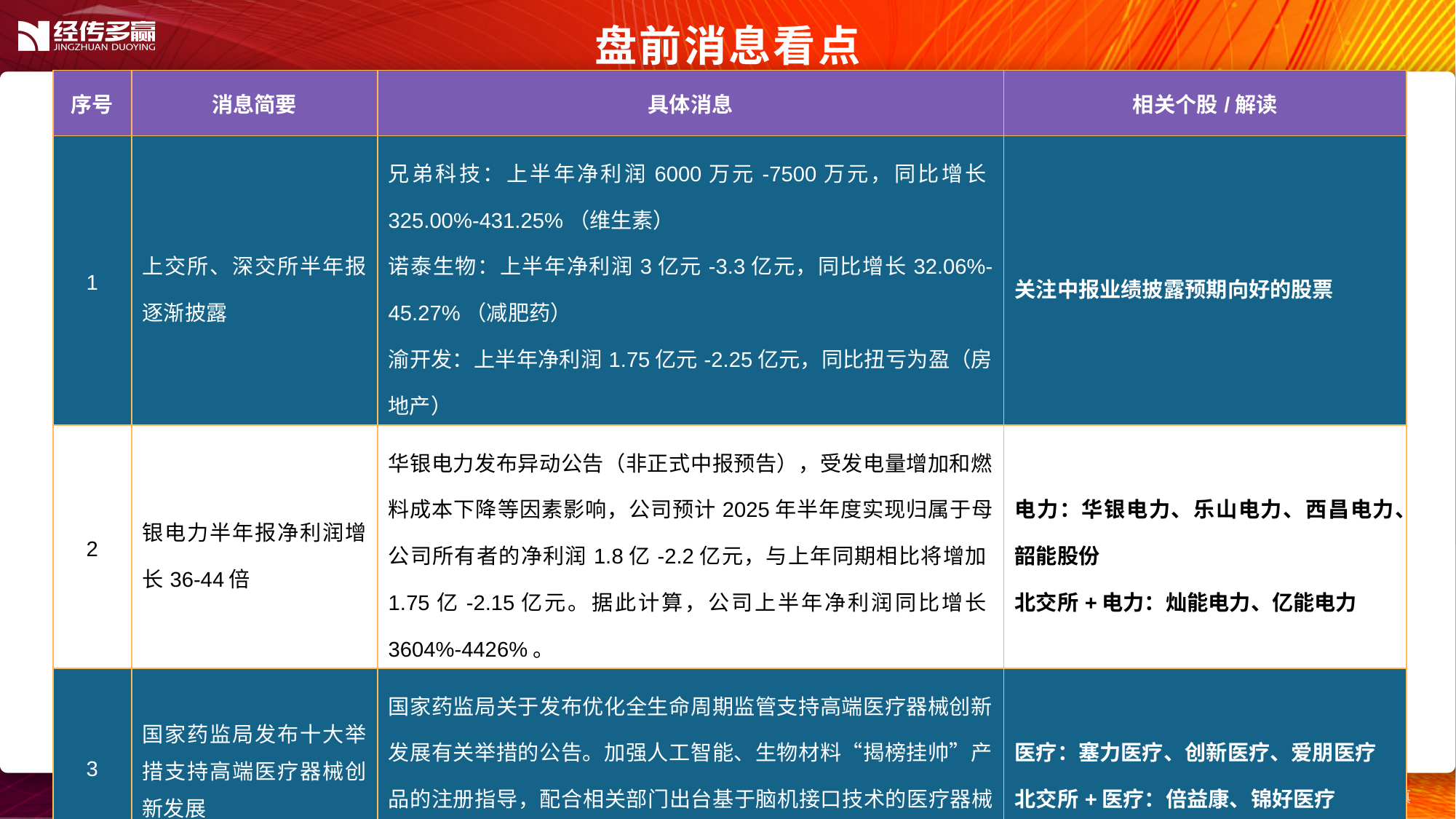

盘前消息看点
| 序号 | 消息简要 | 具体消息 | 相关个股/解读 |
| --- | --- | --- | --- |
| 1 | 上交所、深交所半年报逐渐披露 | 兄弟科技：上半年净利润6000万元-7500万元，同比增长325.00%-431.25%（维生素） 诺泰生物：上半年净利润3亿元-3.3亿元，同比增长32.06%-45.27%（减肥药） 渝开发：上半年净利润1.75亿元-2.25亿元，同比扭亏为盈（房地产） | 关注中报业绩披露预期向好的股票 |
| 2 | 银电力半年报净利润增长36-44倍 | 华银电力发布异动公告（非正式中报预告），受发电量增加和燃料成本下降等因素影响，公司预计2025年半年度实现归属于母公司所有者的净利润1.8亿-2.2亿元，与上年同期相比将增加1.75亿-2.15亿元。据此计算，公司上半年净利润同比增长3604%-4426%。 | 电力：华银电力、乐山电力、西昌电力、韶能股份 北交所+电力：灿能电力、亿能电力 |
| 3 | 国家药监局发布十大举措支持高端医疗器械创新发展 | 国家药监局关于发布优化全生命周期监管支持高端医疗器械创新发展有关举措的公告。加强人工智能、生物材料“揭榜挂帅”产品的注册指导，配合相关部门出台基于脑机接口技术的医疗器械产品支持政策。 | 医疗：塞力医疗、创新医疗、爱朋医疗 北交所+医疗：倍益康、锦好医疗 |
| 4 |  |  |  |
| 5 |  |  |  |